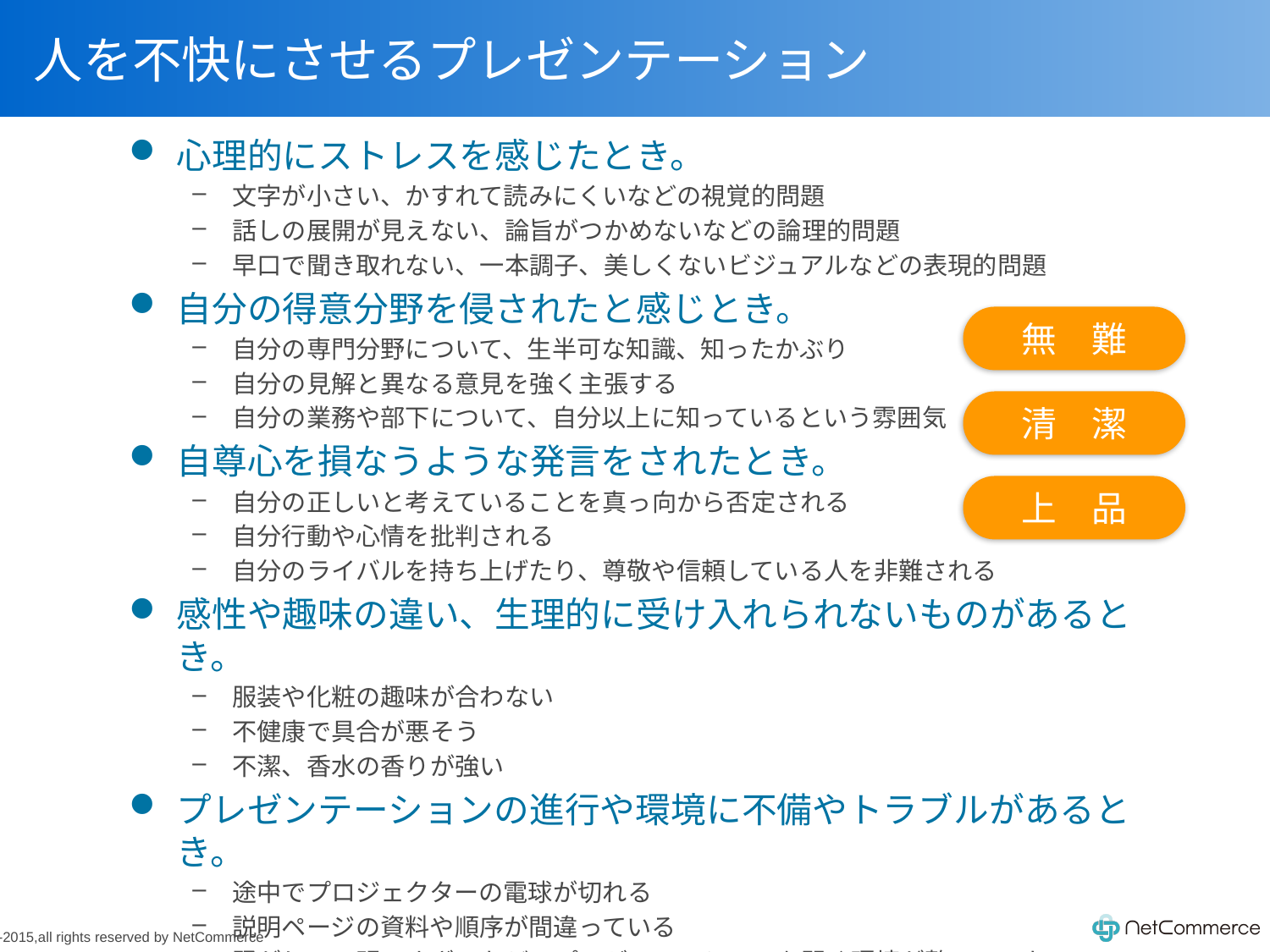

# 人を不快にさせるプレゼンテーション
心理的にストレスを感じたとき。
文字が小さい、かすれて読みにくいなどの視覚的問題
話しの展開が見えない、論旨がつかめないなどの論理的問題
早口で聞き取れない、一本調子、美しくないビジュアルなどの表現的問題
自分の得意分野を侵されたと感じとき。
自分の専門分野について、生半可な知識、知ったかぶり
自分の見解と異なる意見を強く主張する
自分の業務や部下について、自分以上に知っているという雰囲気
自尊心を損なうような発言をされたとき。
自分の正しいと考えていることを真っ向から否定される
自分行動や心情を批判される
自分のライバルを持ち上げたり、尊敬や信頼している人を非難される
感性や趣味の違い、生理的に受け入れられないものがあるとき。
服装や化粧の趣味が合わない
不健康で具合が悪そう
不潔、香水の香りが強い
プレゼンテーションの進行や環境に不備やトラブルがあるとき。
途中でプロジェクターの電球が切れる
説明ページの資料や順序が間違っている
騒がしい、明るすぎるなどのプレゼンテーションを聞く環境が整っていない
無　難
清　潔
上　品